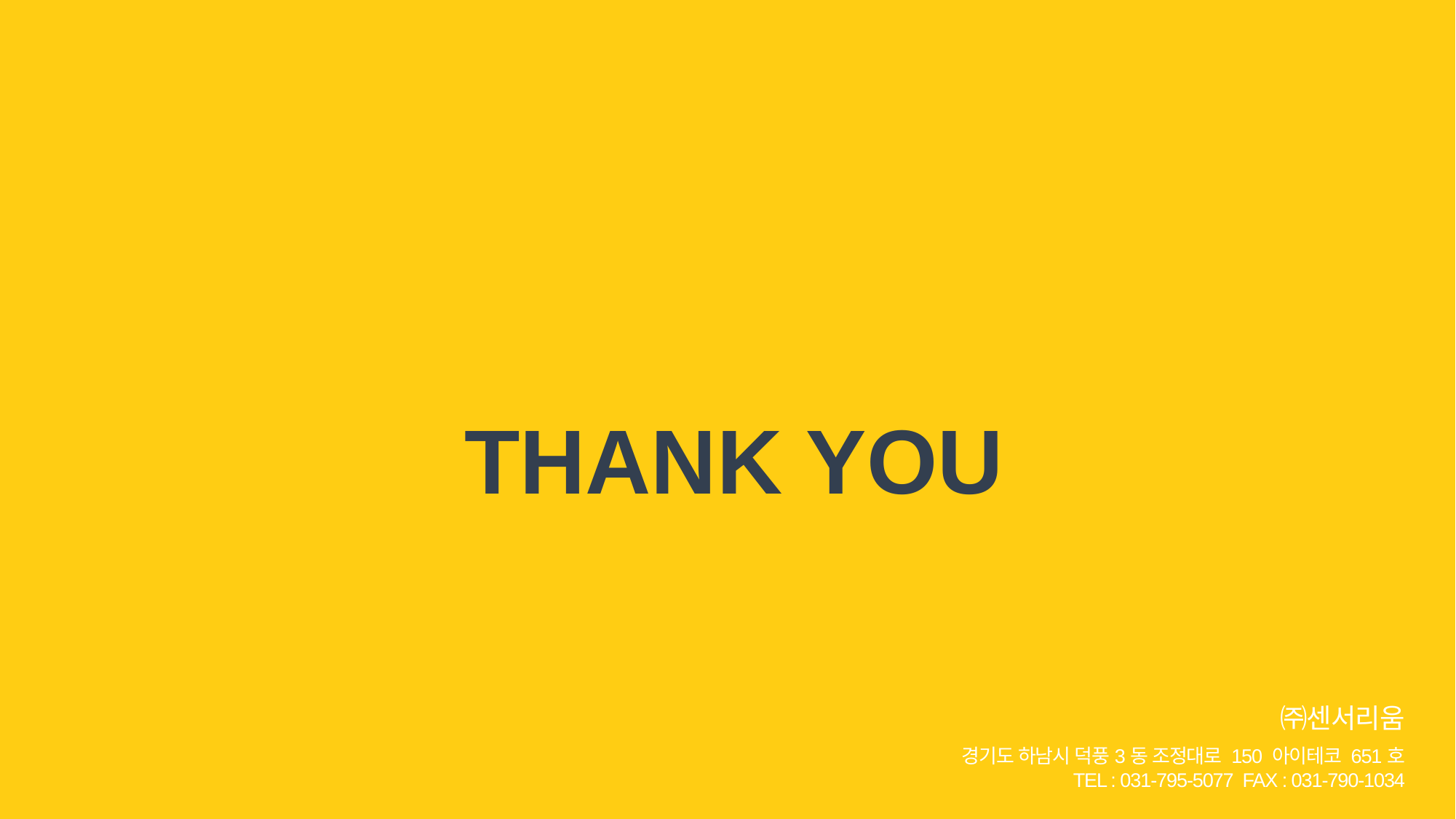

THANK YOU
㈜센서리움
경기도 하남시 덕풍3동 조정대로 150 아이테코 651호
TEL : 031-795-5077  FAX : 031-790-1034